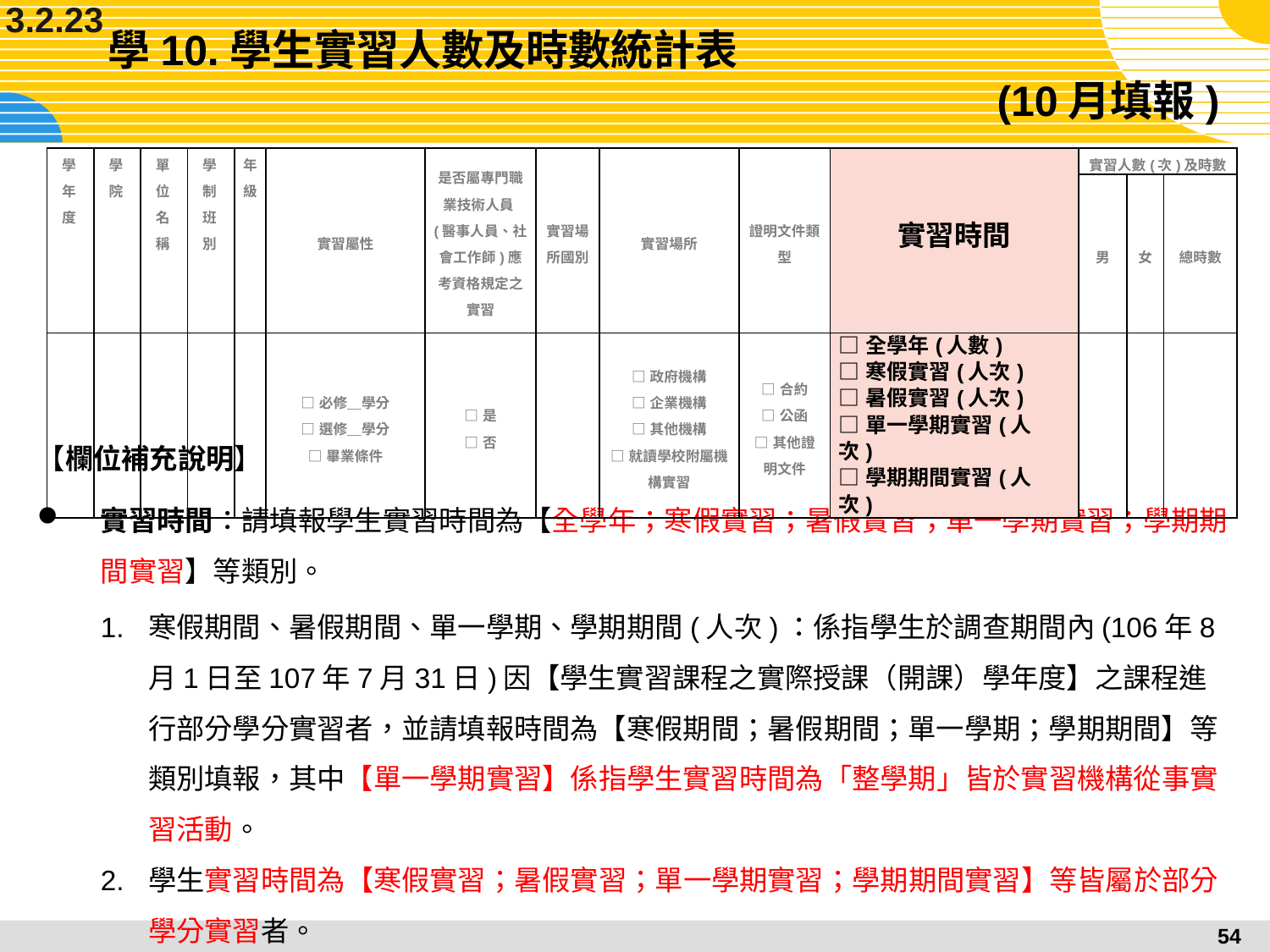

3.2.23
# 學10.學生實習人數及時數統計表 (10月填報)
| 學年度 | 學院 | 單位名稱 | 學制班別 | 年級 | 實習屬性 | 是否屬專門職業技術人員(醫事人員、社會工作師)應考資格規定之實習 | 實習場所國別 | 實習場所 | 證明文件類型 | 實習時間 | 實習人數(次)及時數 |  |  |
| --- | --- | --- | --- | --- | --- | --- | --- | --- | --- | --- | --- | --- | --- |
|  |  |  |  |  |  |  |  |  |  |  | 男 | 女 | 總時數 |
|  |  |  |  |  | □必修＿學分 □選修＿學分 □畢業條件 | □是 □否 |  | □政府機構 □企業機構 □其他機構 □就讀學校附屬機構實習 | □合約 □公函 □其他證明文件 | □全學年(人數) □寒假實習(人次) □暑假實習(人次) □單一學期實習(人次) □學期期間實習(人次) |  |  |  |
【欄位補充說明】
實習時間：請填報學生實習時間為【全學年；寒假實習；暑假實習；單一學期實習；學期期間實習】等類別。
寒假期間、暑假期間、單一學期、學期期間(人次)：係指學生於調查期間內(106年8月1日至107年7月31日)因【學生實習課程之實際授課（開課）學年度】之課程進行部分學分實習者，並請填報時間為【寒假期間；暑假期間；單一學期；學期期間】等類別填報，其中【單一學期實習】係指學生實習時間為「整學期」皆於實習機構從事實習活動。
學生實習時間為【寒假實習；暑假實習；單一學期實習；學期期間實習】等皆屬於部分學分實習者。